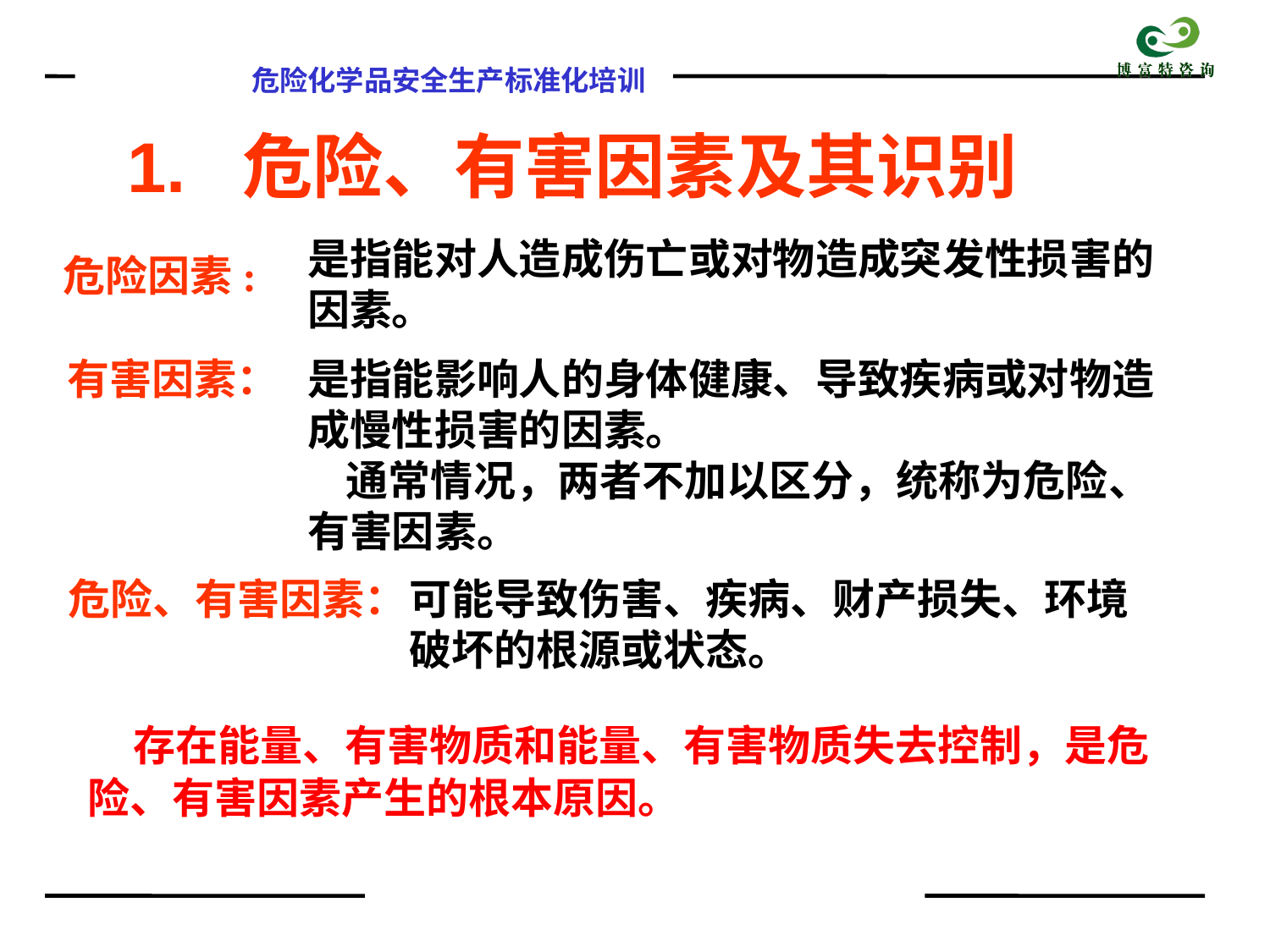

1.  危险、有害因素及其识别
是指能对人造成伤亡或对物造成突发性损害的因素。
危险因素:
有害因素：
是指能影响人的身体健康、导致疾病或对物造成慢性损害的因素。
   通常情况，两者不加以区分，统称为危险、有害因素。
危险、有害因素：
可能导致伤害、疾病、财产损失、环境
破坏的根源或状态。
   存在能量、有害物质和能量、有害物质失去控制，是危险、有害因素产生的根本原因。